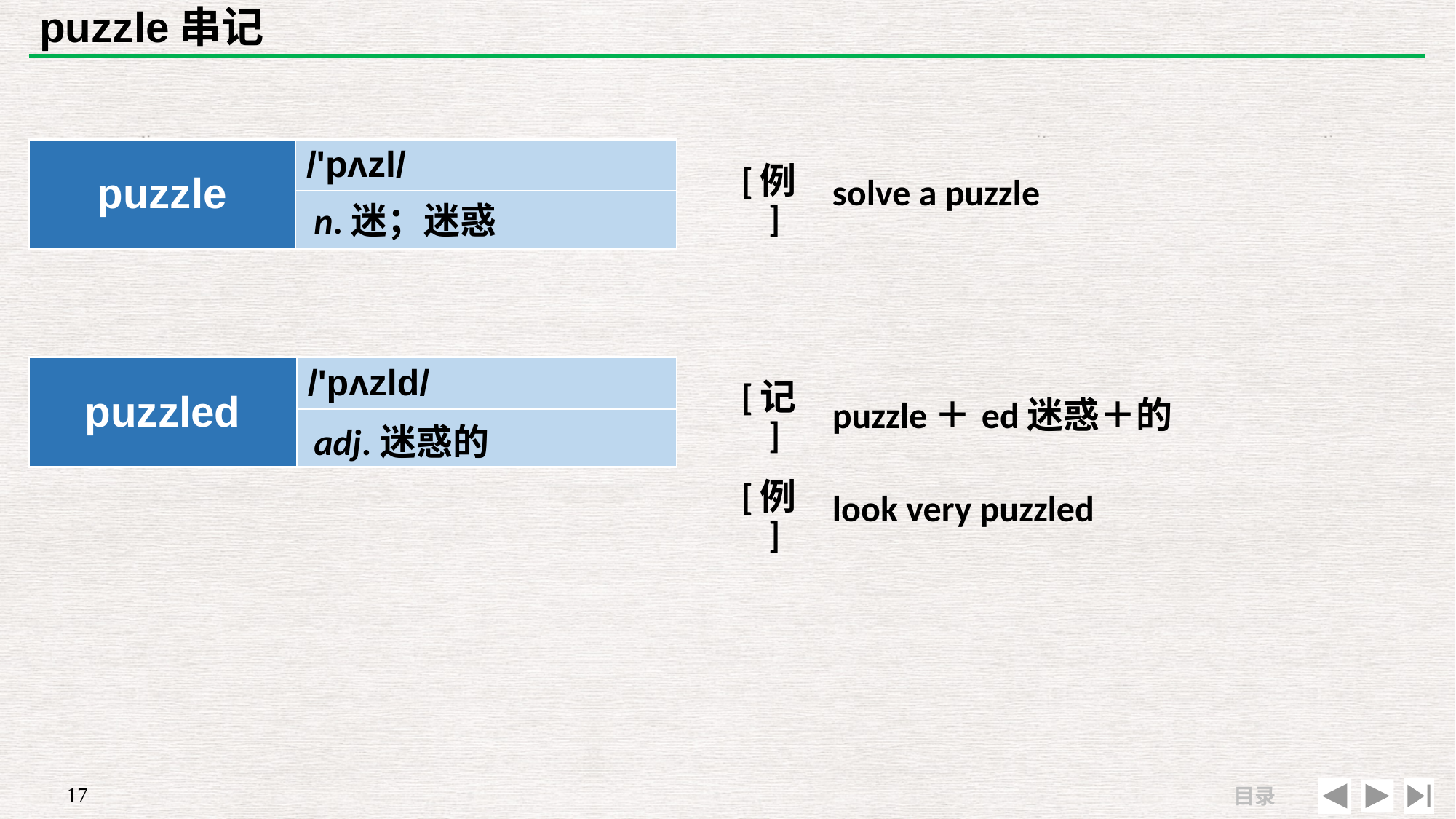

# puzzle串记

| puzzle | /'pʌzl/ |
| --- | --- |
|  |  |
| [例] | solve a puzzle |
| --- | --- |
|  |  |
n.迷；迷惑
| puzzled | /'pʌzld/ |
| --- | --- |
|  |  |
| [记] | puzzle＋ed迷惑＋的 |
| --- | --- |
| [例] | look very puzzled |
adj.迷惑的